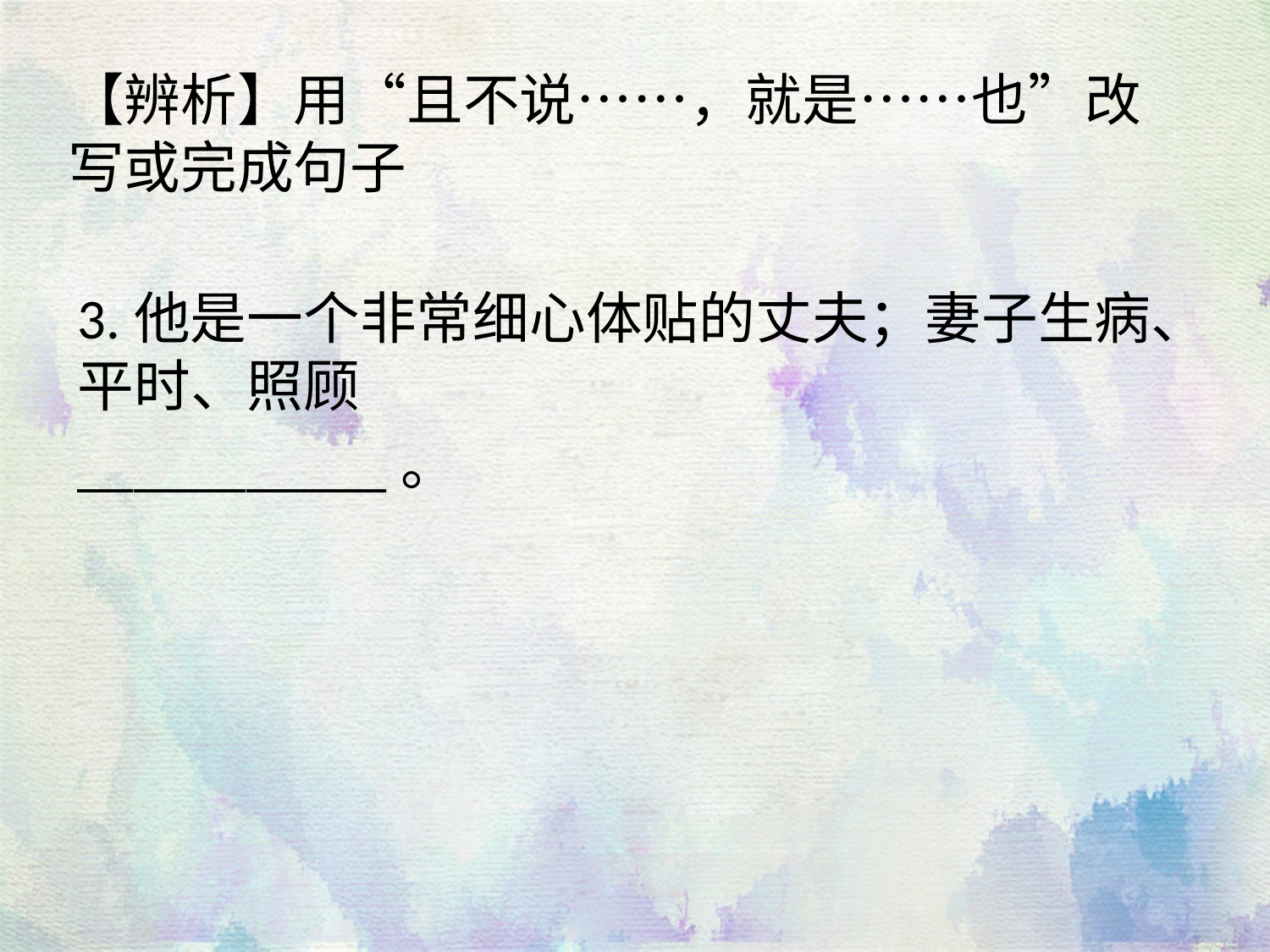

# 【辨析】用“且不说……，就是……也”改写或完成句子
3.他是一个非常细心体贴的丈夫；妻子生病、平时、照顾
___________。